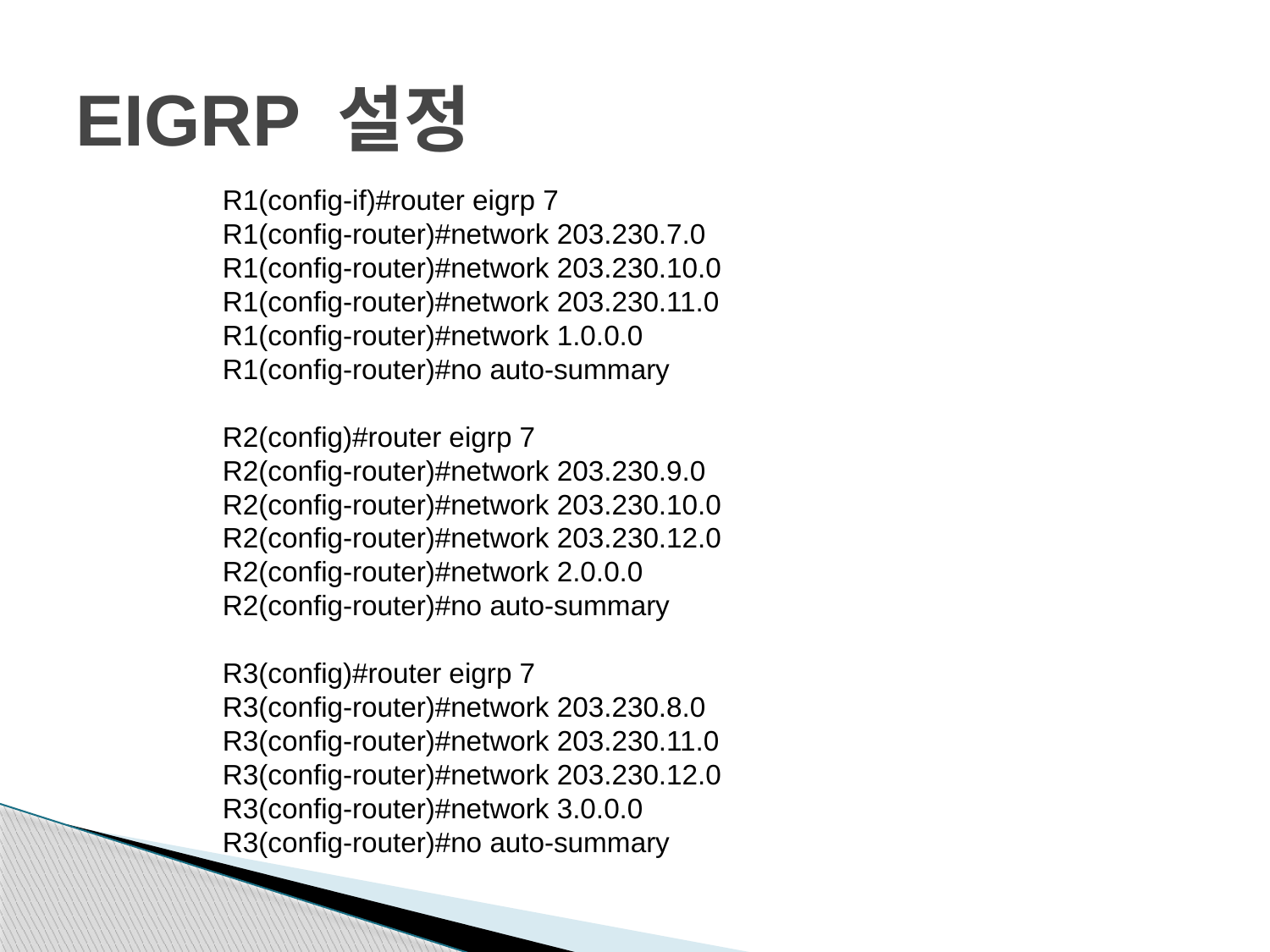

# EIGRP 설정
R1(config-if)#router eigrp 7
R1(config-router)#network 203.230.7.0
R1(config-router)#network 203.230.10.0
R1(config-router)#network 203.230.11.0
R1(config-router)#network 1.0.0.0
R1(config-router)#no auto-summary

R2(config)#router eigrp 7
R2(config-router)#network 203.230.9.0
R2(config-router)#network 203.230.10.0
R2(config-router)#network 203.230.12.0
R2(config-router)#network 2.0.0.0
R2(config-router)#no auto-summary

R3(config)#router eigrp 7
R3(config-router)#network 203.230.8.0
R3(config-router)#network 203.230.11.0
R3(config-router)#network 203.230.12.0
R3(config-router)#network 3.0.0.0
R3(config-router)#no auto-summary